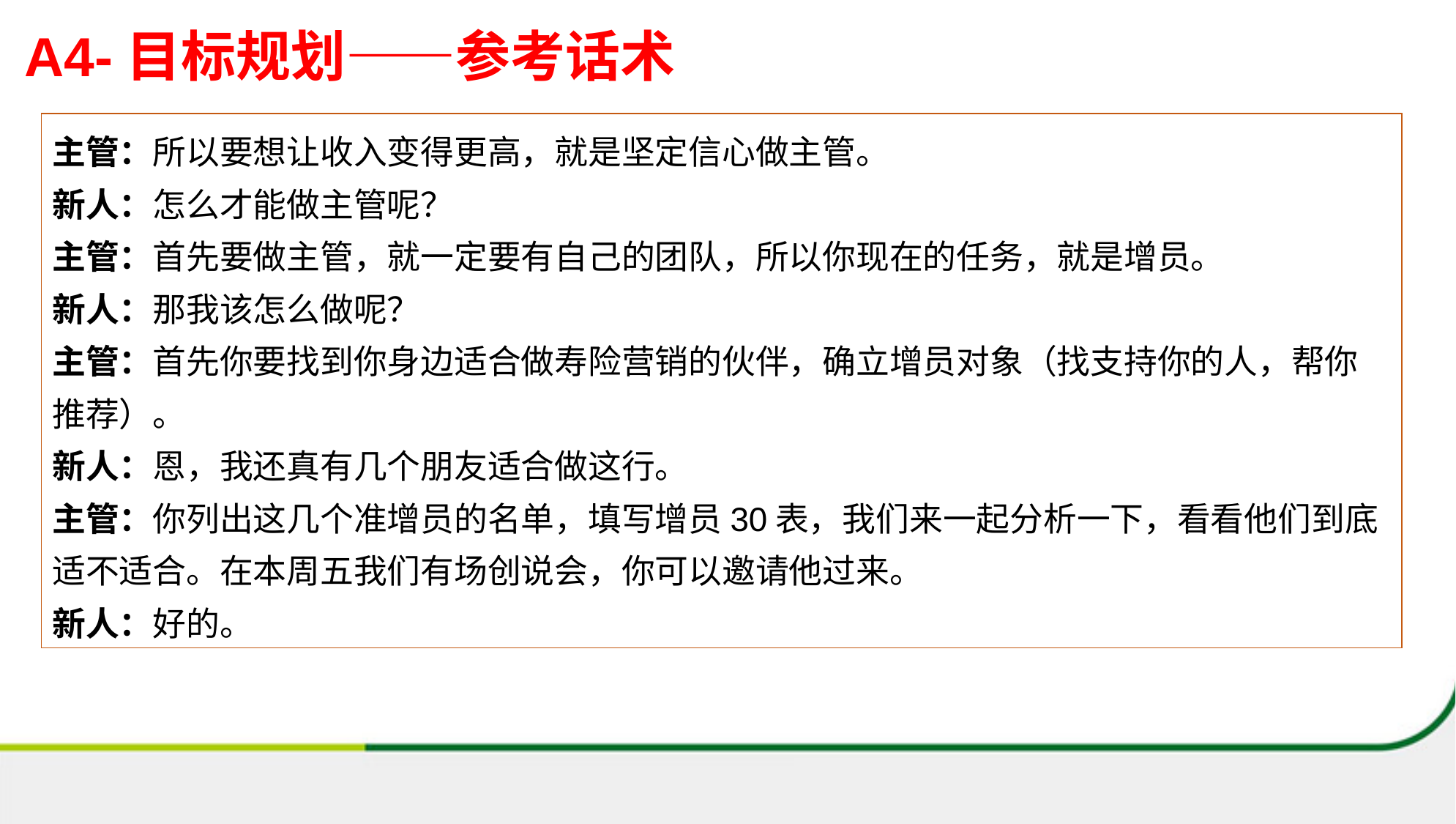

# A4-目标规划——参考话术
主管：所以要想让收入变得更高，就是坚定信心做主管。
新人：怎么才能做主管呢？
主管：首先要做主管，就一定要有自己的团队，所以你现在的任务，就是增员。
新人：那我该怎么做呢？
主管：首先你要找到你身边适合做寿险营销的伙伴，确立增员对象（找支持你的人，帮你推荐）。
新人：恩，我还真有几个朋友适合做这行。
主管：你列出这几个准增员的名单，填写增员30表，我们来一起分析一下，看看他们到底适不适合。在本周五我们有场创说会，你可以邀请他过来。
新人：好的。